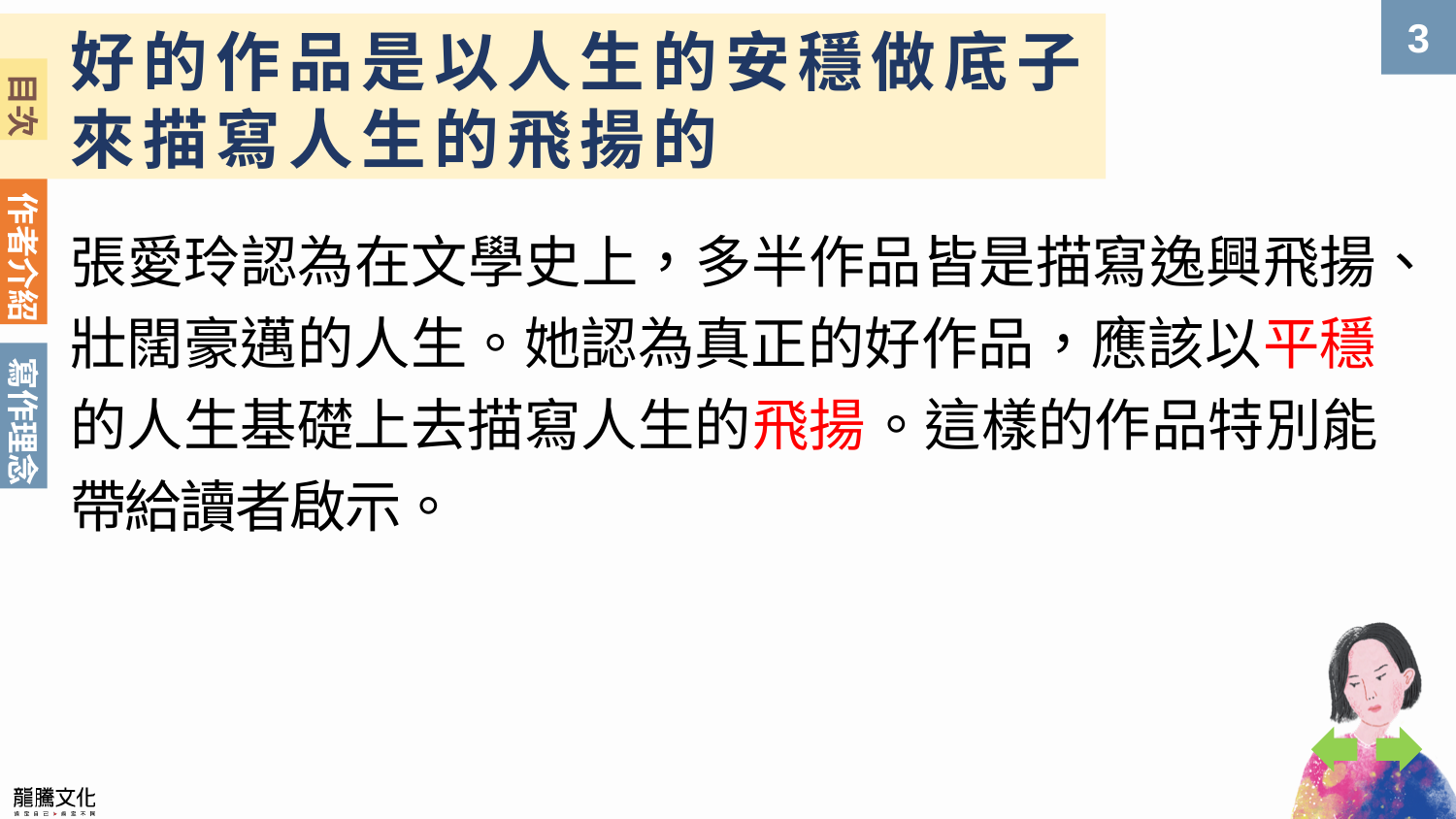

好的作品是以人生的安穩做底子來描寫人生的飛揚的
目次
張愛玲認為在文學史上，多半作品皆是描寫逸興飛揚、壯闊豪邁的人生。她認為真正的好作品，應該以平穩的人生基礎上去描寫人生的飛揚。這樣的作品特別能帶給讀者啟示。
寫作理念